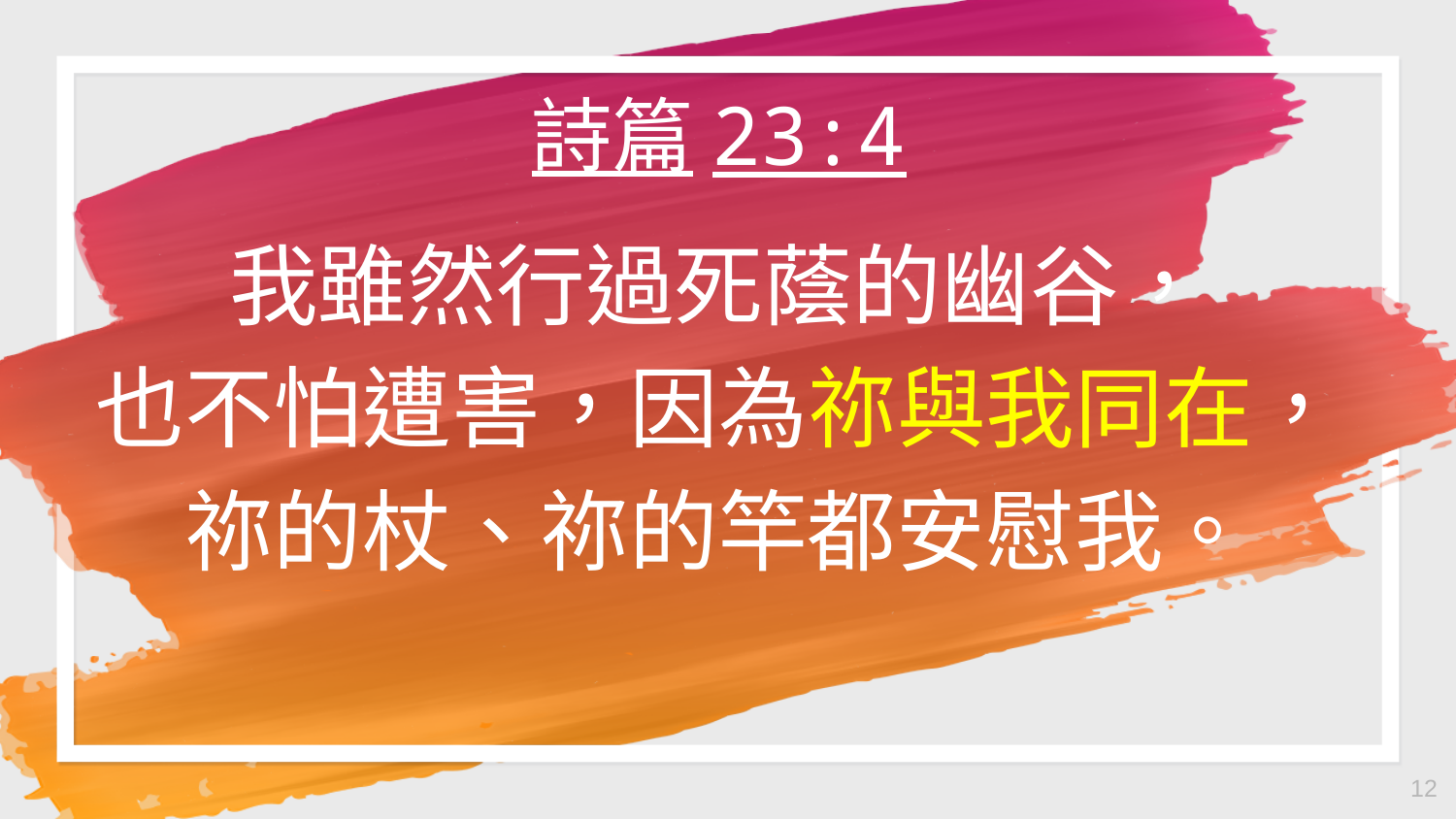

詩篇23:4
我雖然行過死蔭的幽谷，
也不怕遭害，因為祢與我同在，祢的杖、祢的竿都安慰我。
12